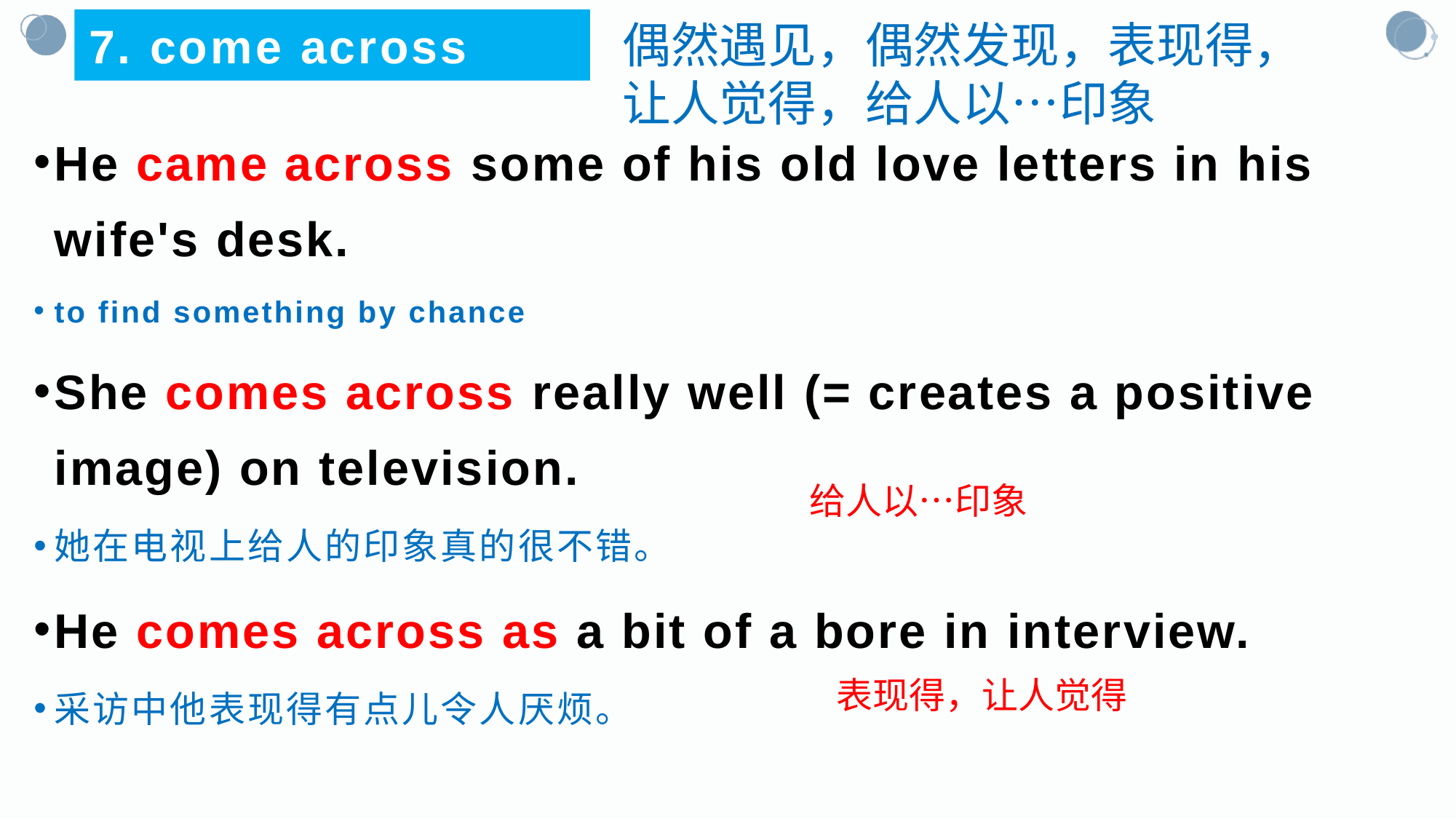

#
7. come across
偶然遇见，偶然发现，表现得，
让人觉得，给人以…印象
He came across some of his old love letters in his wife's desk.
to find something by chance
She comes across really well (= creates a positive image) on television.
她在电视上给人的印象真的很不错。
He comes across as a bit of a bore in interview.
采访中他表现得有点儿令人厌烦。

给人以…印象
表现得，让人觉得